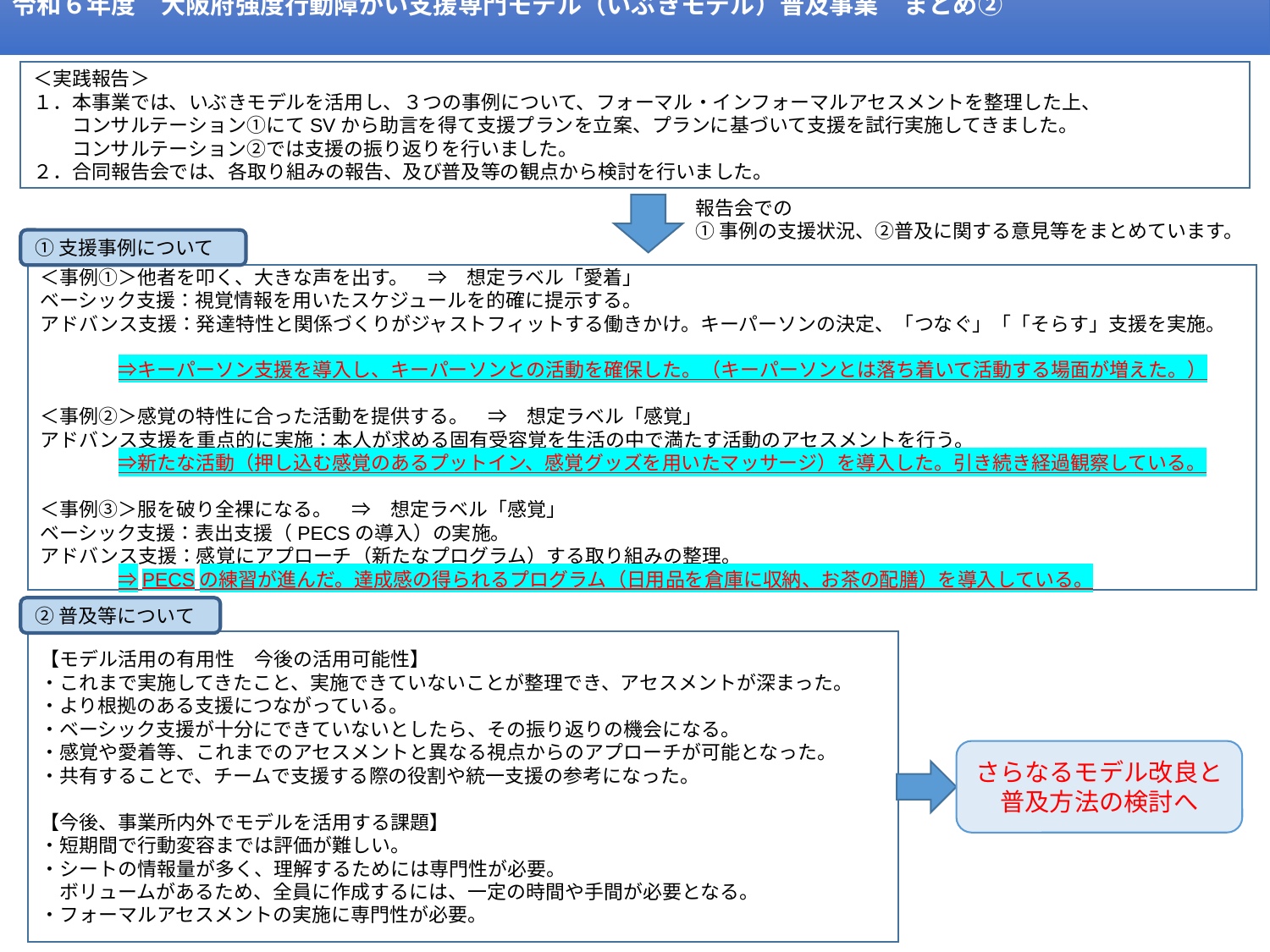

令和６年度　大阪府強度行動障がい支援専門モデル（いぶきモデル）普及事業　まとめ②
＜実践報告＞
１．本事業では、いぶきモデルを活用し、３つの事例について、フォーマル・インフォーマルアセスメントを整理した上、
　　コンサルテーション①にてSVから助言を得て支援プランを立案、プランに基づいて支援を試行実施してきました。
　　コンサルテーション②では支援の振り返りを行いました。
２．合同報告会では、各取り組みの報告、及び普及等の観点から検討を行いました。

報告会での
①事例の支援状況、②普及に関する意見等をまとめています。
①支援事例について
＜事例①＞他者を叩く、大きな声を出す。　⇒　想定ラベル「愛着」
ベーシック支援：視覚情報を用いたスケジュールを的確に提示する。
アドバンス支援：発達特性と関係づくりがジャストフィットする働きかけ。キーパーソンの決定、「つなぐ」「「そらす」支援を実施。
　　　　⇒キーパーソン支援を導入し、キーパーソンとの活動を確保した。（キーパーソンとは落ち着いて活動する場面が増えた。）

＜事例②＞感覚の特性に合った活動を提供する。　⇒　想定ラベル「感覚」
アドバンス支援を重点的に実施：本人が求める固有受容覚を生活の中で満たす活動のアセスメントを行う。
　　　　⇒新たな活動（押し込む感覚のあるプットイン、感覚グッズを用いたマッサージ）を導入した。引き続き経過観察している。

＜事例③＞服を破り全裸になる。　⇒　想定ラベル「感覚」
ベーシック支援：表出支援（PECSの導入）の実施。
アドバンス支援：感覚にアプローチ（新たなプログラム）する取り組みの整理。
　　　　⇒PECSの練習が進んだ。達成感の得られるプログラム（日用品を倉庫に収納、お茶の配膳）を導入している。
②普及等について
【モデル活用の有用性　今後の活用可能性】
・これまで実施してきたこと、実施できていないことが整理でき、アセスメントが深まった。
・より根拠のある支援につながっている。
・ベーシック支援が十分にできていないとしたら、その振り返りの機会になる。
・感覚や愛着等、これまでのアセスメントと異なる視点からのアプローチが可能となった。
・共有することで、チームで支援する際の役割や統一支援の参考になった。

【今後、事業所内外でモデルを活用する課題】
・短期間で行動変容までは評価が難しい。
・シートの情報量が多く、理解するためには専門性が必要。
　ボリュームがあるため、全員に作成するには、一定の時間や手間が必要となる。
・フォーマルアセスメントの実施に専門性が必要。
さらなるモデル改良と普及方法の検討へ